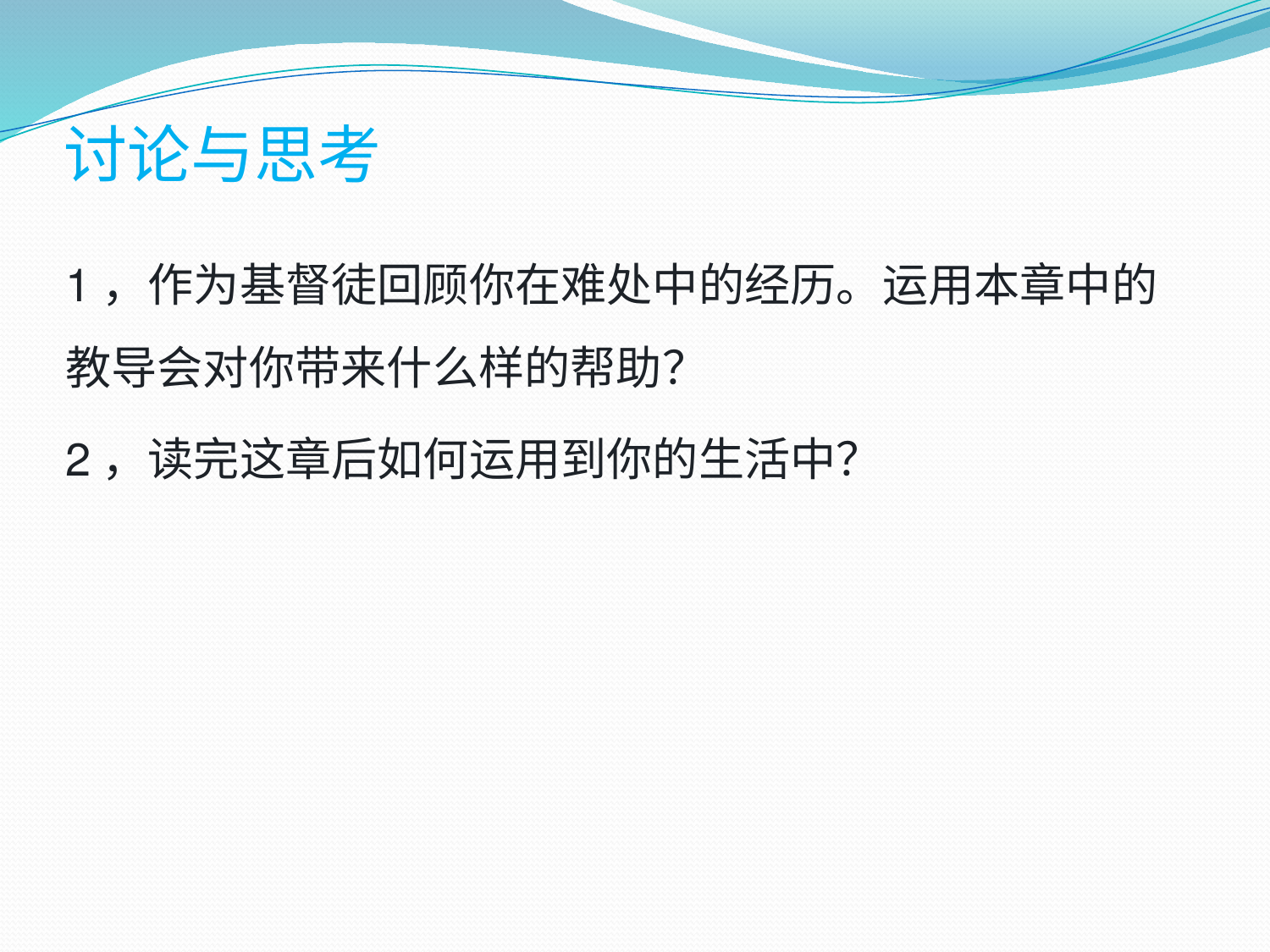

# 讨论与思考
1，作为基督徒回顾你在难处中的经历。运用本章中的教导会对你带来什么样的帮助？
2，读完这章后如何运用到你的生活中？